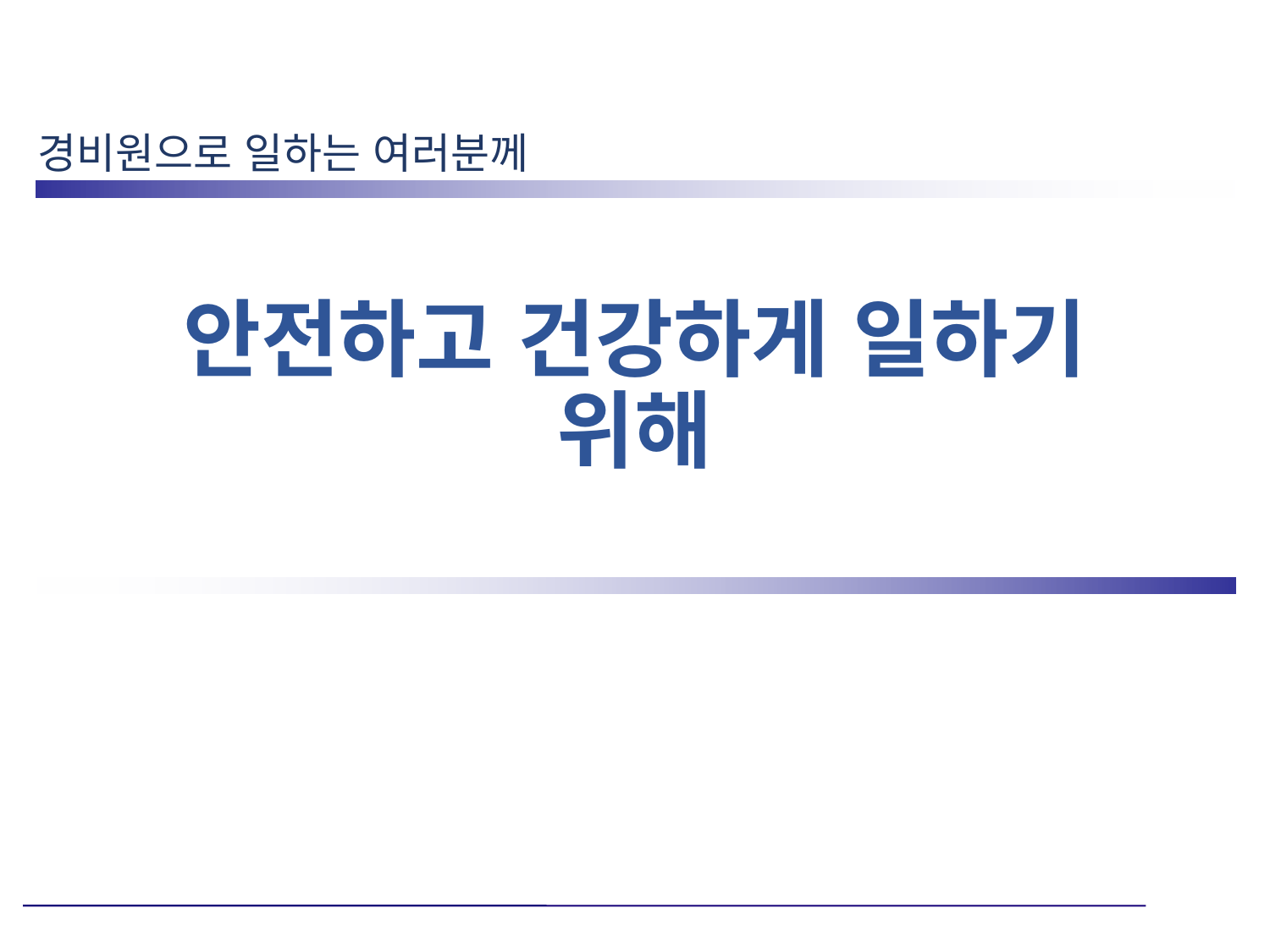

경비원으로 일하는 여러분께
# 안전하고 건강하게 일하기 위해